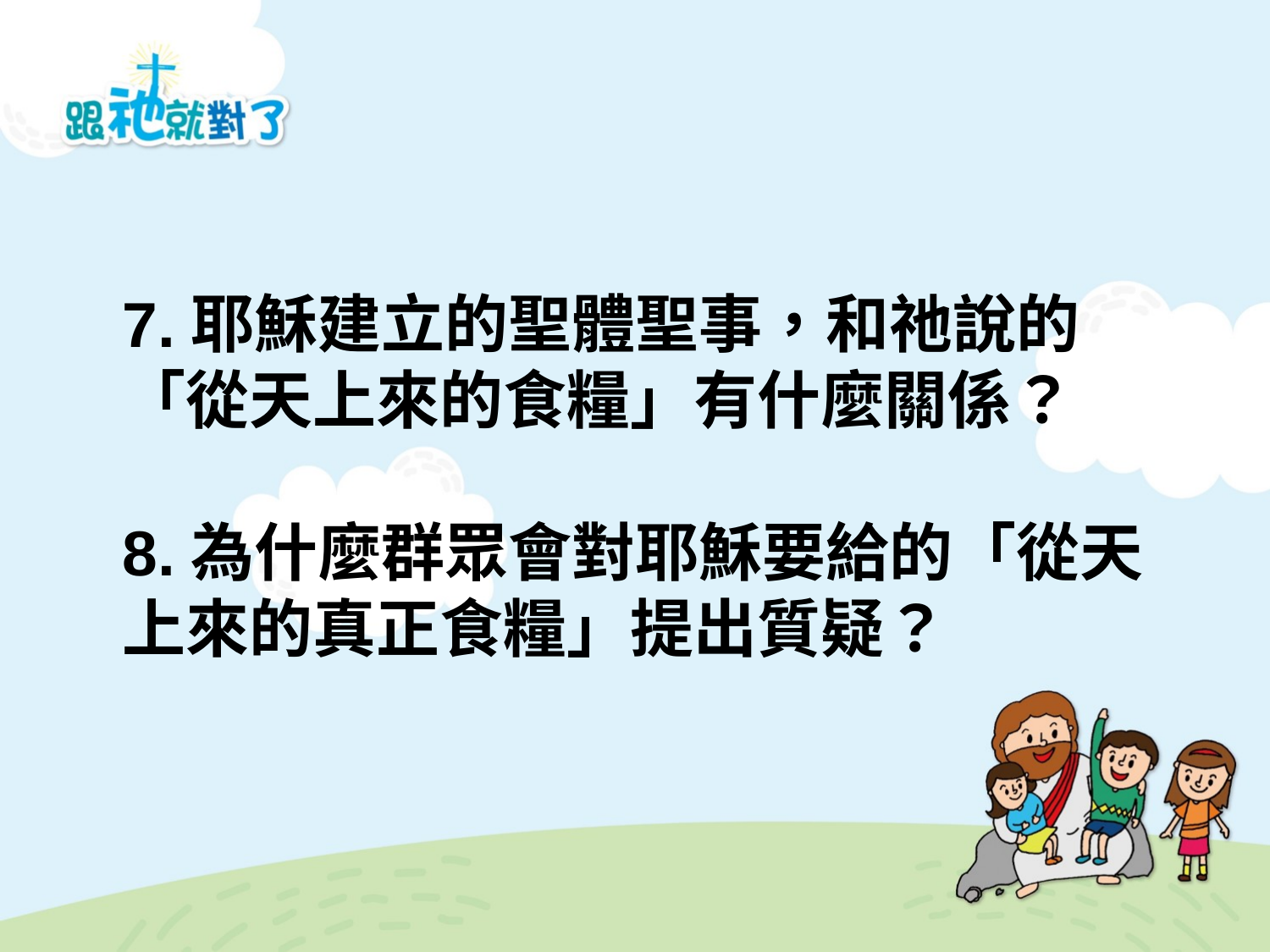

7.耶穌建立的聖體聖事，和祂說的「從天上來的食糧」有什麼關係？

8.為什麼群眾會對耶穌要給的「從天上來的真正食糧」提出質疑？